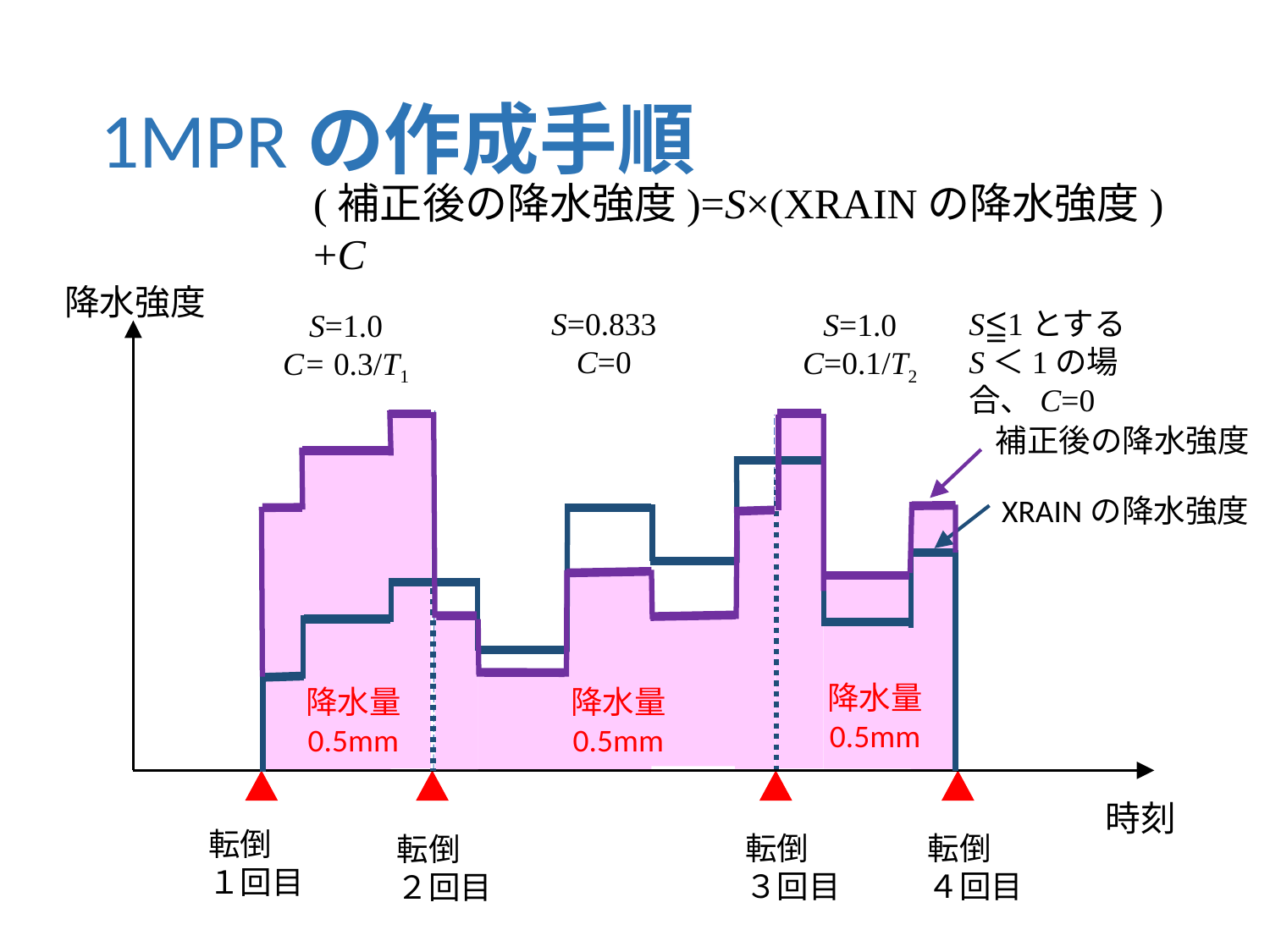

# 1MPRの作成手順
(補正後の降水強度)=S×(XRAINの降水強度)+C
降水強度
S=0.833
C=0
S≦1とする
S＜1の場合、C=0
S=1.0
C=0.1/T2
S=1.0
C= 0.3/T1

補正後の降水強度

XRAINの降水強度

降水量
0.5mm

降水量
0.5mm
降水量
0.5mm

時刻
転倒
１回目
転倒
３回目
転倒
４回目
転倒
２回目